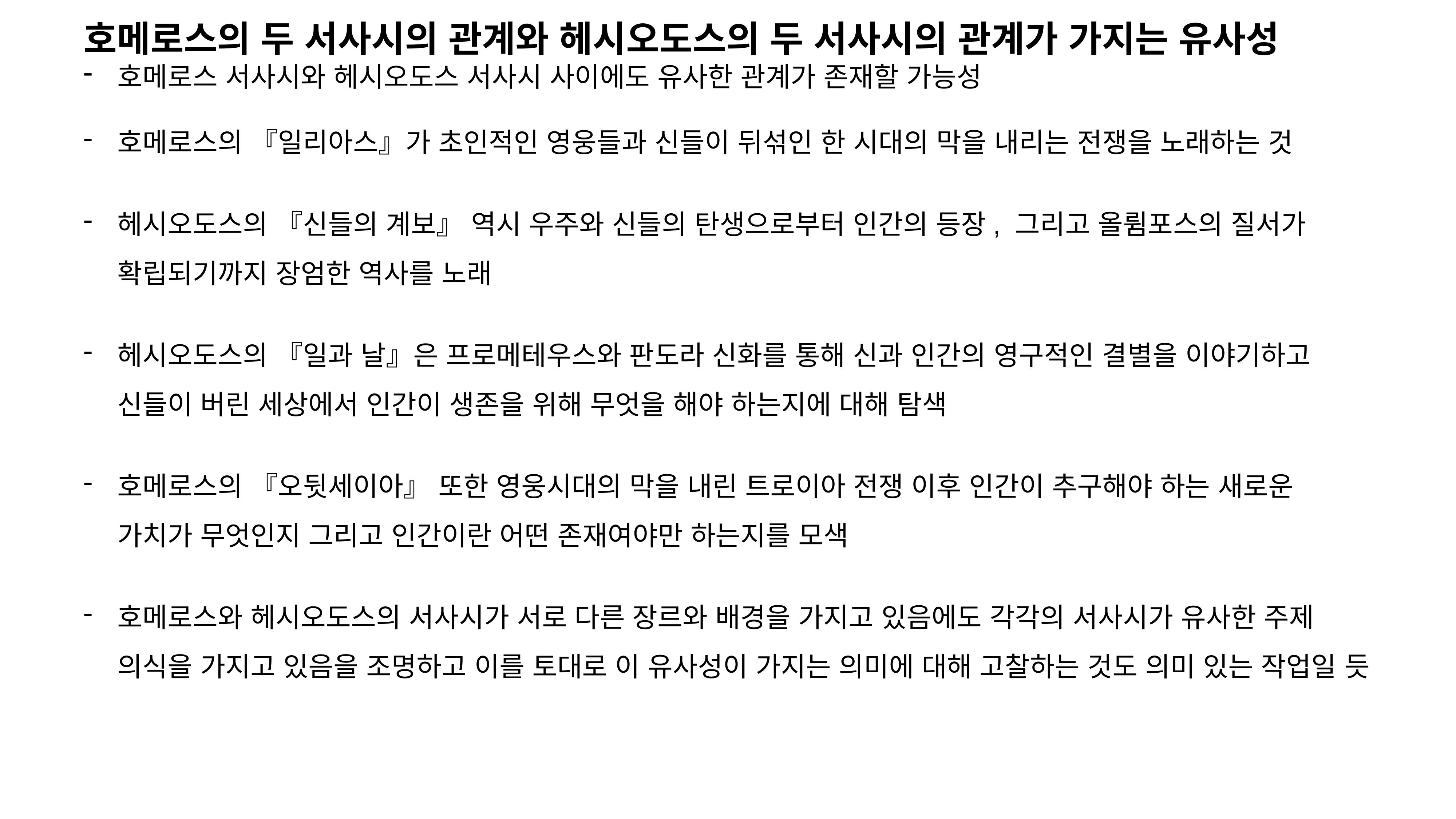

호메로스의 두 서사시의 관계와 헤시오도스의 두 서사시의 관계가 가지는 유사성
호메로스 서사시와 헤시오도스 서사시 사이에도 유사한 관계가 존재할 가능성

호메로스의 『일리아스』가 초인적인 영웅들과 신들이 뒤섞인 한 시대의 막을 내리는 전쟁을 노래하는 것

헤시오도스의 『신들의 계보』 역시 우주와 신들의 탄생으로부터 인간의 등장, 그리고 올륌포스의 질서가 확립되기까지 장엄한 역사를 노래

헤시오도스의 『일과 날』은 프로메테우스와 판도라 신화를 통해 신과 인간의 영구적인 결별을 이야기하고 신들이 버린 세상에서 인간이 생존을 위해 무엇을 해야 하는지에 대해 탐색

호메로스의 『오뒷세이아』 또한 영웅시대의 막을 내린 트로이아 전쟁 이후 인간이 추구해야 하는 새로운 가치가 무엇인지 그리고 인간이란 어떤 존재여야만 하는지를 모색

호메로스와 헤시오도스의 서사시가 서로 다른 장르와 배경을 가지고 있음에도 각각의 서사시가 유사한 주제 의식을 가지고 있음을 조명하고 이를 토대로 이 유사성이 가지는 의미에 대해 고찰하는 것도 의미 있는 작업일 듯